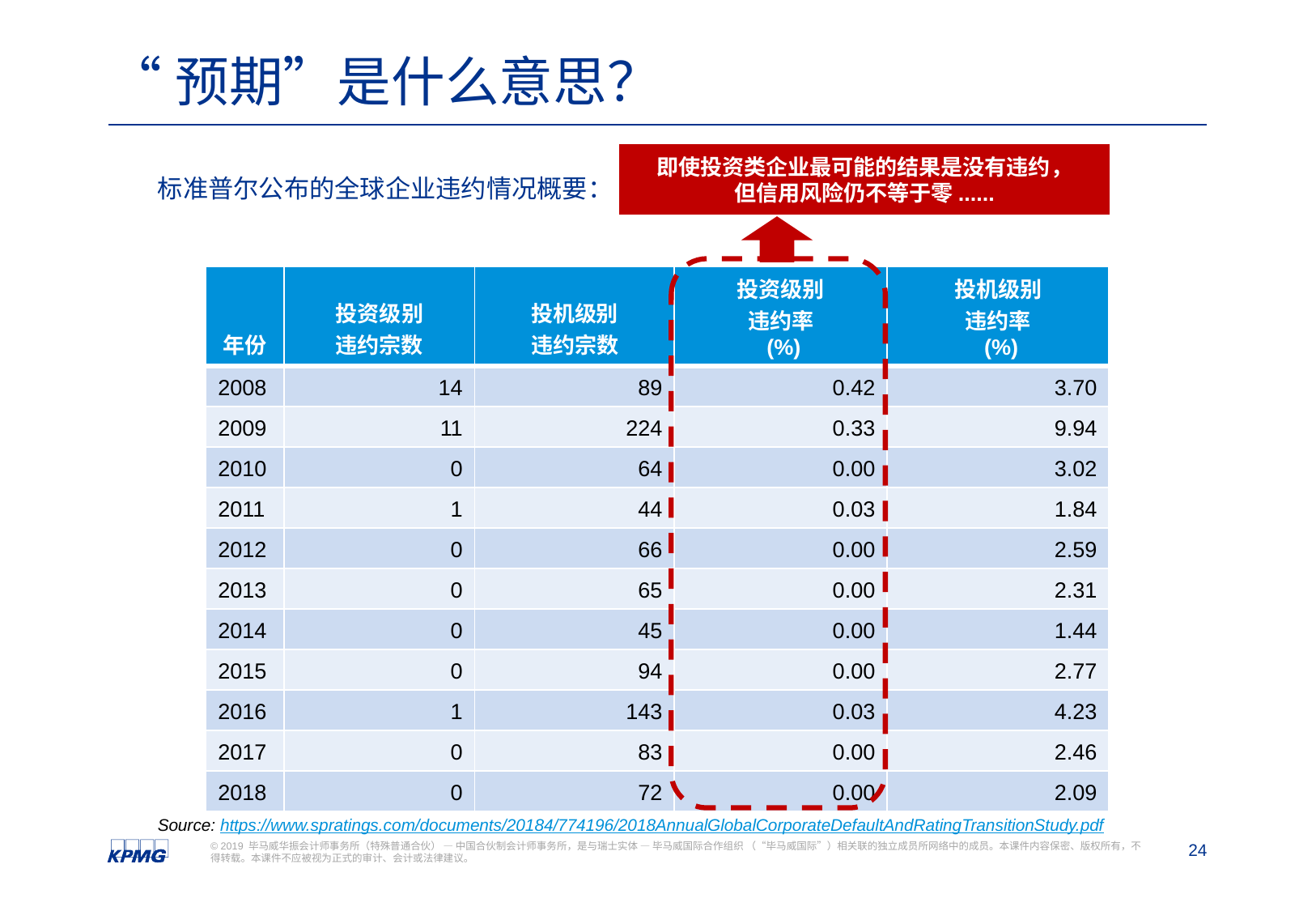

# “预期”是什么意思？
即使投资类企业最可能的结果是没有违约，
但信用风险仍不等于零......
标准普尔公布的全球企业违约情况概要：

| 年份 | 投资级别 违约宗数 | 投机级别 违约宗数 | 投资级别 违约率 (%) | 投机级别 违约率 (%) |
| --- | --- | --- | --- | --- |
| 2008 | 14 | 89 | 0.42 | 3.70 |
| 2009 | 11 | 224 | 0.33 | 9.94 |
| 2010 | 0 | 64 | 0.00 | 3.02 |
| 2011 | 1 | 44 | 0.03 | 1.84 |
| 2012 | 0 | 66 | 0.00 | 2.59 |
| 2013 | 0 | 65 | 0.00 | 2.31 |
| 2014 | 0 | 45 | 0.00 | 1.44 |
| 2015 | 0 | 94 | 0.00 | 2.77 |
| 2016 | 1 | 143 | 0.03 | 4.23 |
| 2017 | 0 | 83 | 0.00 | 2.46 |
| 2018 | 0 | 72 | 0.00 | 2.09 |
Source: https://www.spratings.com/documents/20184/774196/2018AnnualGlobalCorporateDefaultAndRatingTransitionStudy.pdf